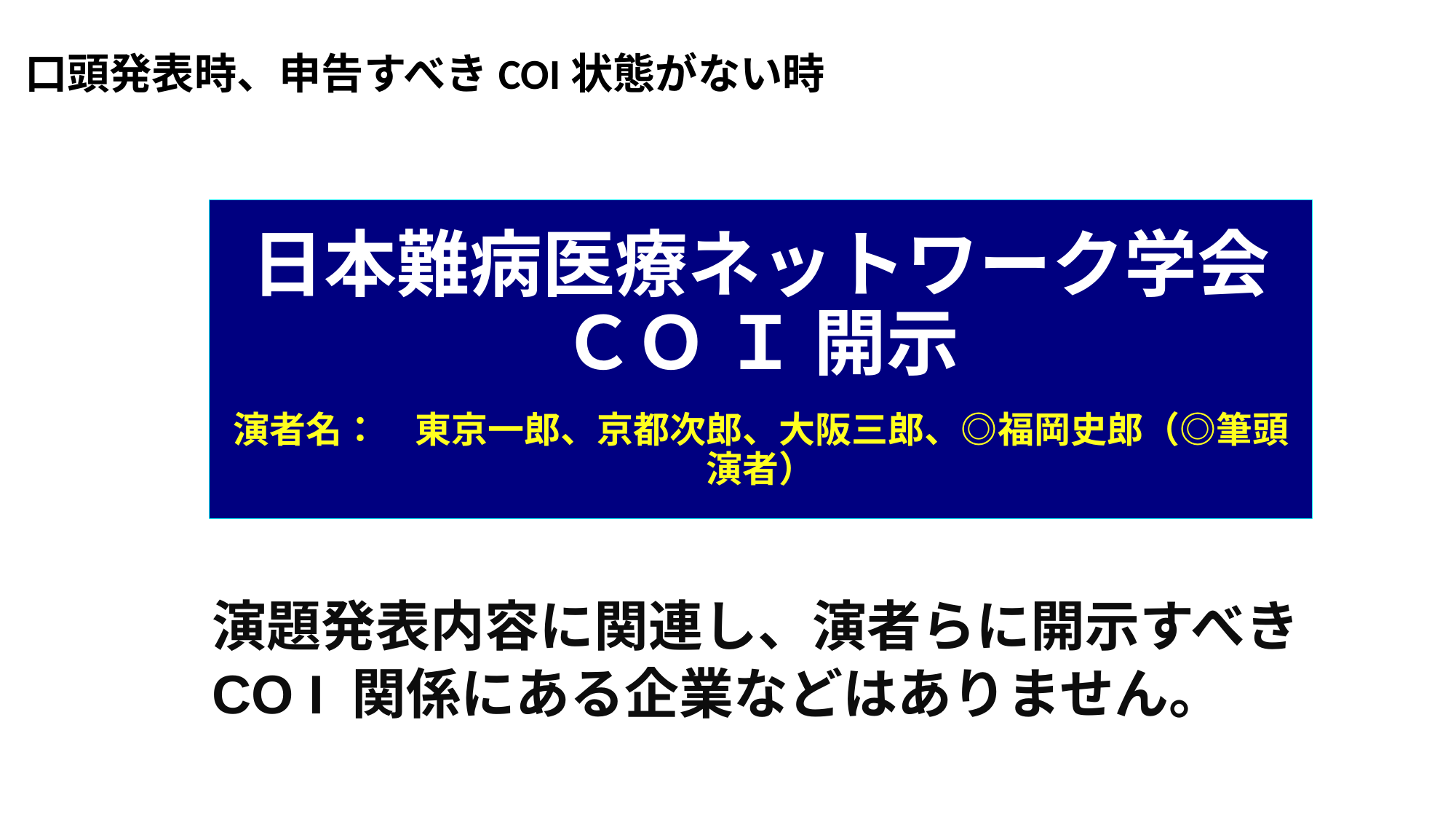

口頭発表時、申告すべきCOI状態がない時
# 日本難病医療ネットワーク学会 ＣＯ Ｉ 開示 　 演者名：　東京一郎、京都次郎、大阪三郎、◎福岡史郎（◎筆頭演者）

演題発表内容に関連し、演者らに開示すべき
CO I 関係にある企業などはありません。